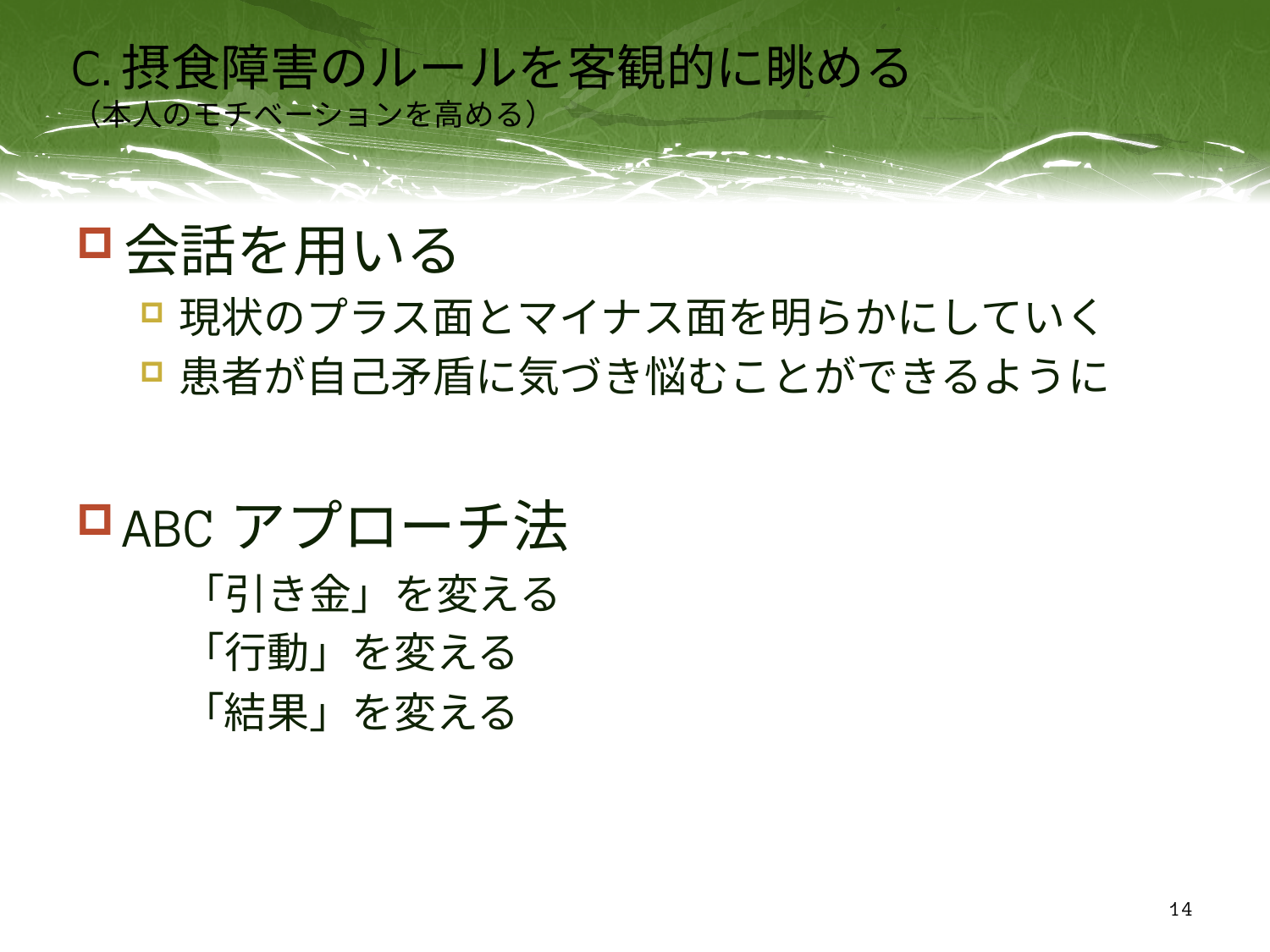

# C.摂食障害のルールを客観的に眺める （本人のモチベーションを高める）
会話を用いる
現状のプラス面とマイナス面を明らかにしていく
患者が自己矛盾に気づき悩むことができるように

ABCアプローチ法
　「引き金」を変える
　「行動」を変える
　「結果」を変える

14